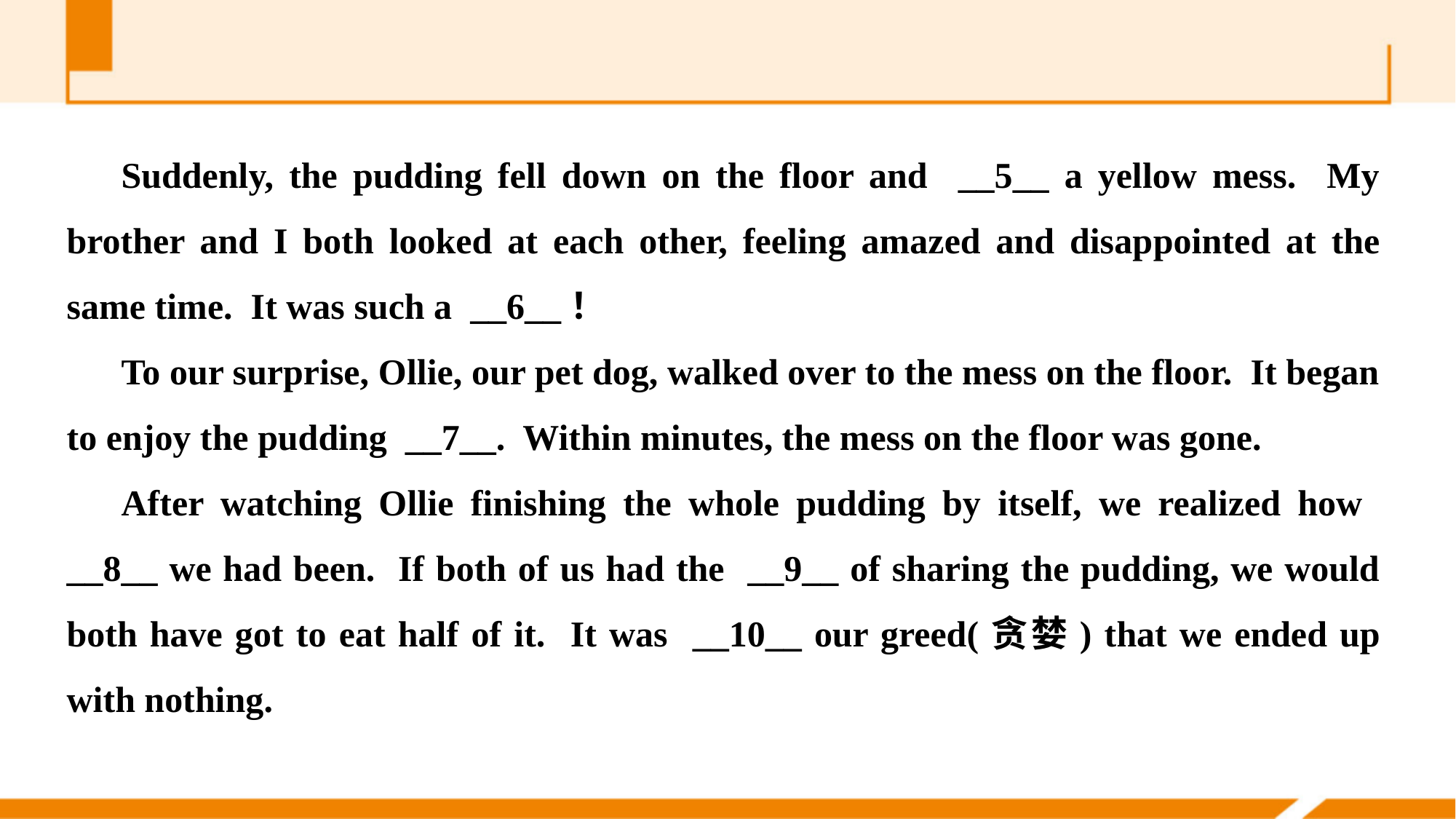

Suddenly, the pudding fell down on the floor and  __5__ a yellow mess.  My brother and I both looked at each other, feeling amazed and disap­pointed at the same time.  It was such a  __6__！
To our surprise, Ollie, our pet dog, walked over to the mess on the floor.  It began to enjoy the pudding  __7__.  Within minutes, the mess on the floor was gone.
After watching Ollie finishing the whole pudding by itself, we realized how  __8__ we had been.  If both of us had the  __9__ of sharing the pudding, we would both have got to eat half of it.  It was  __10__ our greed(贪婪) that we ended up with nothing.